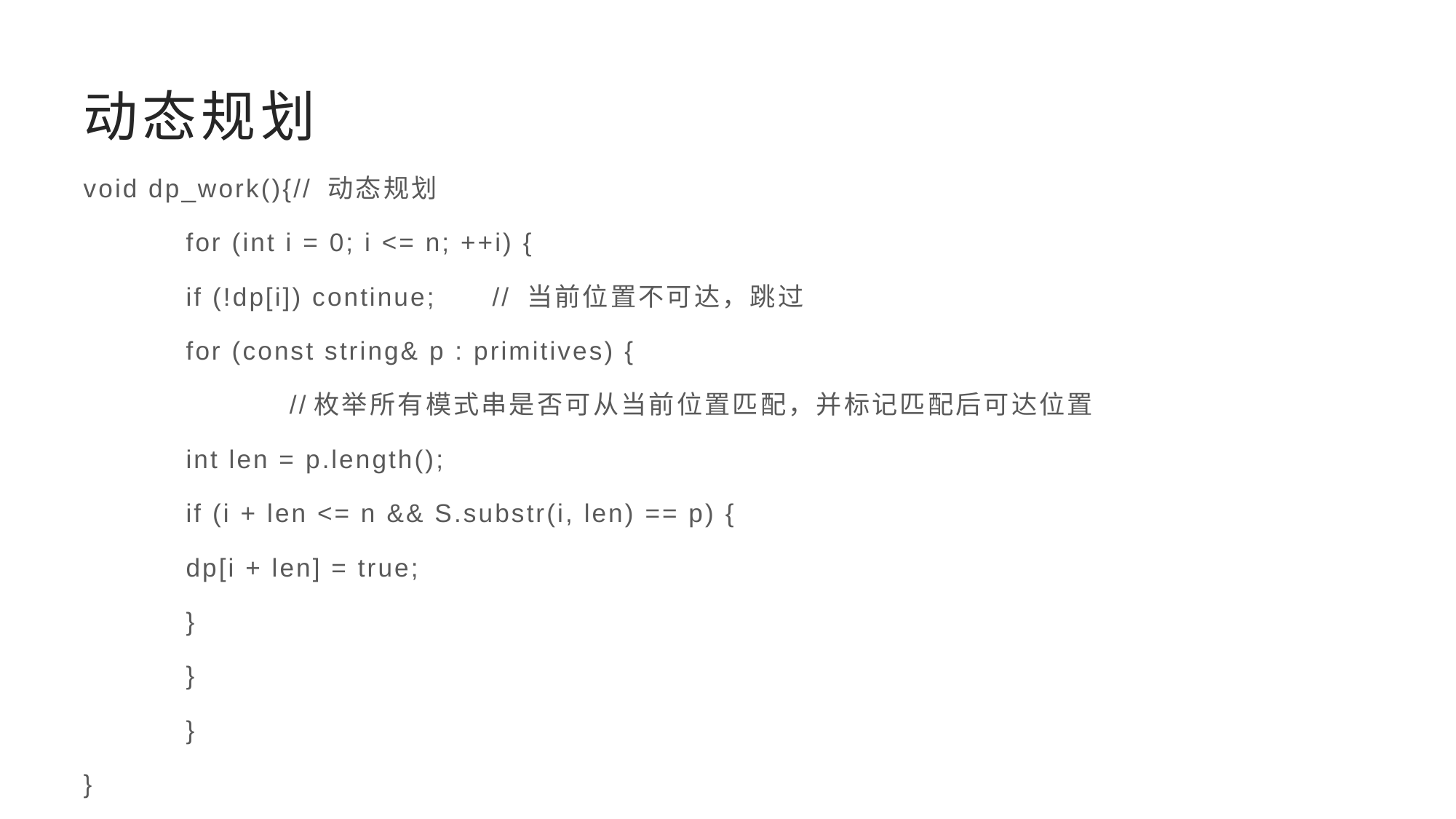

# 动态规划
void dp_work(){// 动态规划
	for (int i = 0; i <= n; ++i) {
		if (!dp[i]) continue;      // 当前位置不可达，跳过
		for (const string& p : primitives) {
                      //枚举所有模式串是否可从当前位置匹配，并标记匹配后可达位置
			int len = p.length();
			if (i + len <= n && S.substr(i, len) == p) {
				dp[i + len] = true;
			}
		}
	}
}